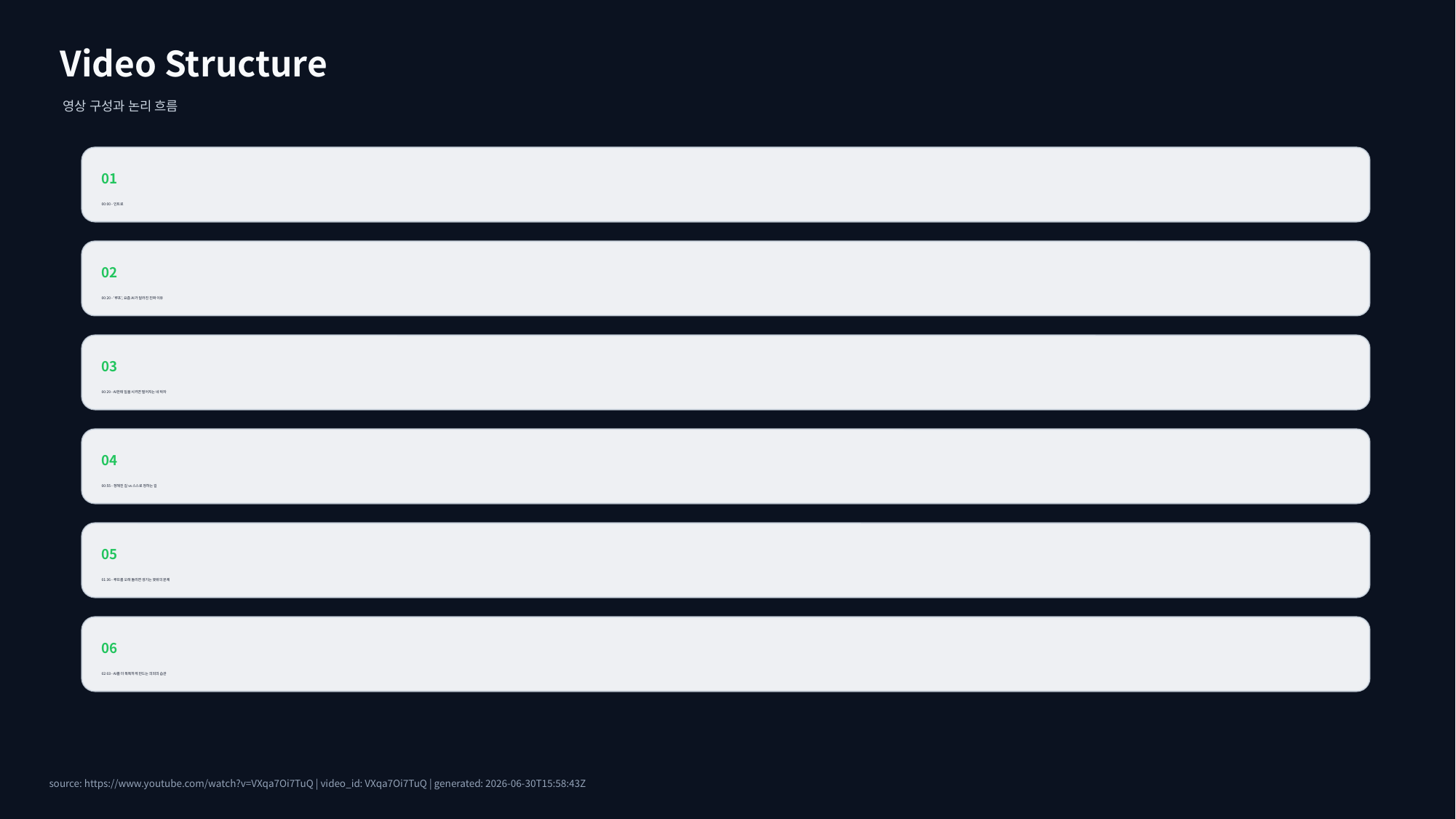

Video Structure
영상 구성과 논리 흐름

01
00:00 - 인트로

02
00:20 - '루프', 요즘 AI가 달라진 진짜 이유

03
00:29 - AI한테 일을 시키면 벌어지는 네 박자

04
00:55 - 정해진 길 vs 스스로 정하는 길

05
01:36 - 루프를 오래 돌리면 생기는 뜻밖의 문제

06
02:03 - AI를 더 똑똑하게 만드는 의외의 습관
source: https://www.youtube.com/watch?v=VXqa7Oi7TuQ | video_id: VXqa7Oi7TuQ | generated: 2026-06-30T15:58:43Z